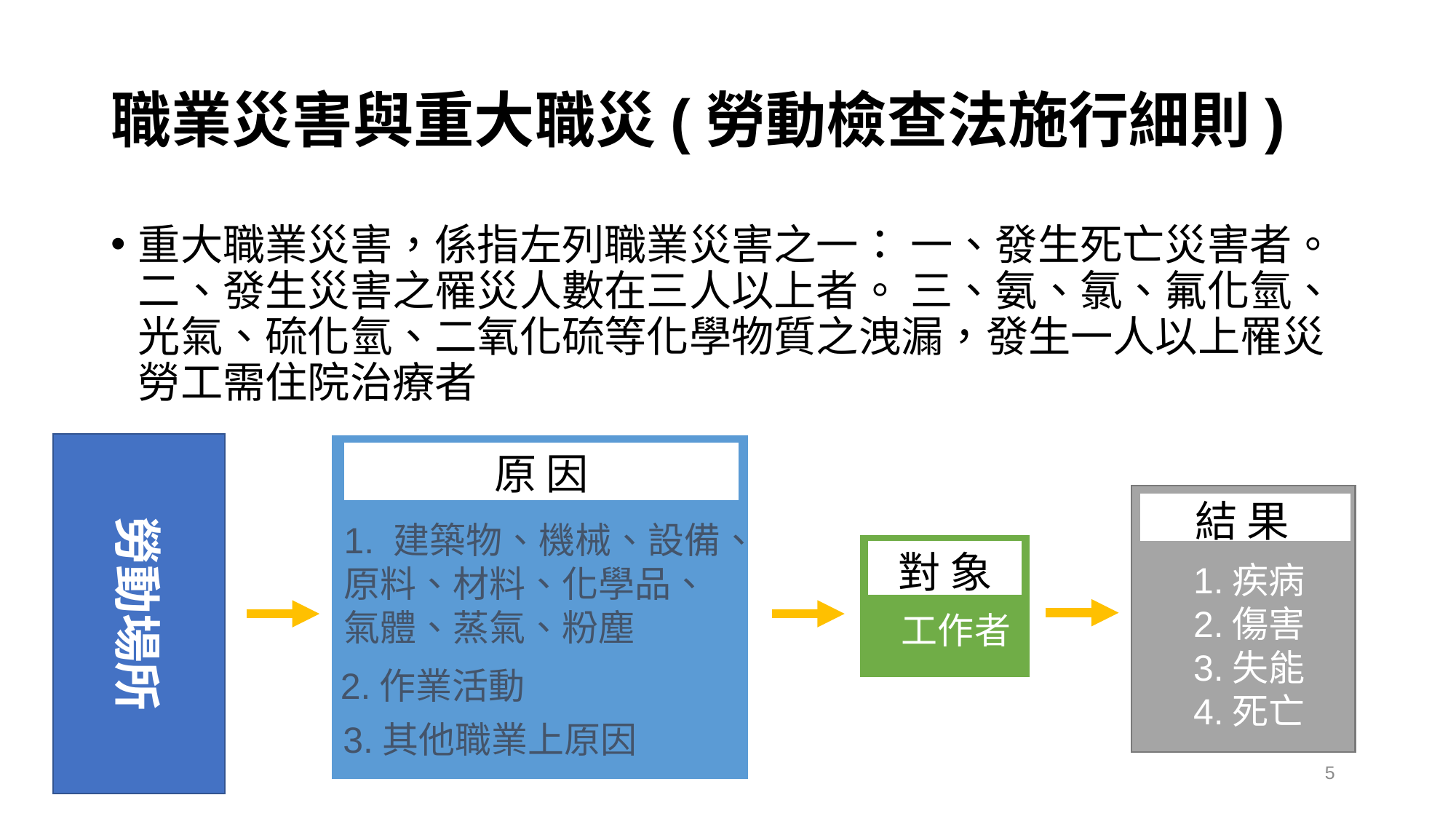

# 職業災害與重大職災(勞動檢查法施行細則)
重大職業災害，係指左列職業災害之一： 一、發生死亡災害者。 二、發生災害之罹災人數在三人以上者。 三、氨、氯、氟化氫、光氣、硫化氫、二氧化硫等化學物質之洩漏，發生一人以上罹災勞工需住院治療者

勞動場所

原 因

結 果

1. 建築物、機械、設備、
原料、材料、化學品、
氣體、蒸氣、粉塵

對 象

1.疾病
2.傷害
3.失能
4.死亡
工作者
2.作業活動
3.其他職業上原因
5